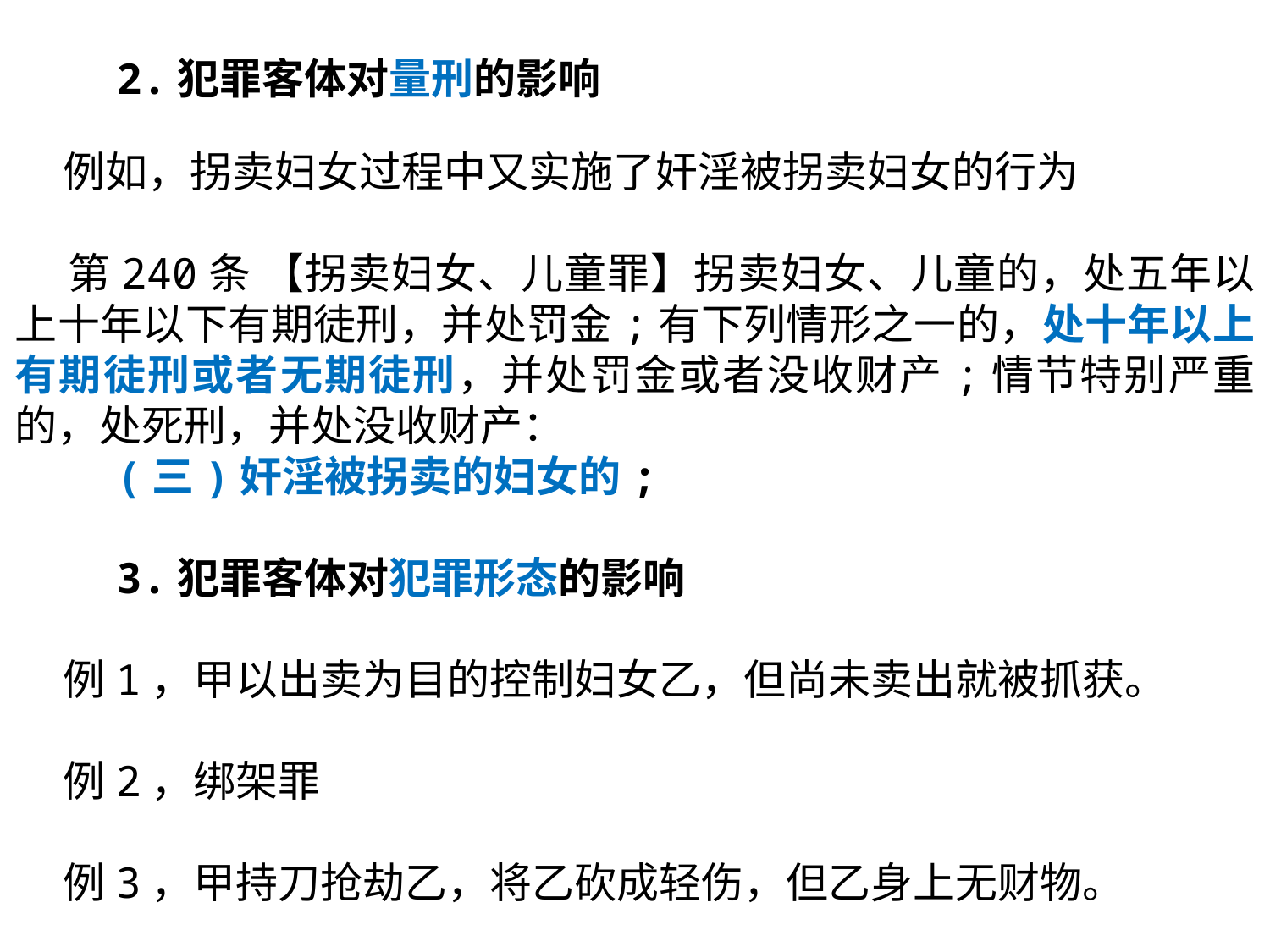

2.犯罪客体对量刑的影响

    例如，拐卖妇女过程中又实施了奸淫被拐卖妇女的行为

    第240条 【拐卖妇女、儿童罪】拐卖妇女、儿童的，处五年以上十年以下有期徒刑，并处罚金;有下列情形之一的，处十年以上有期徒刑或者无期徒刑，并处罚金或者没收财产;情节特别严重的，处死刑，并处没收财产：
    (三)奸淫被拐卖的妇女的;

    3.犯罪客体对犯罪形态的影响

    例1，甲以出卖为目的控制妇女乙，但尚未卖出就被抓获。

    例2，绑架罪

    例3，甲持刀抢劫乙，将乙砍成轻伤，但乙身上无财物。